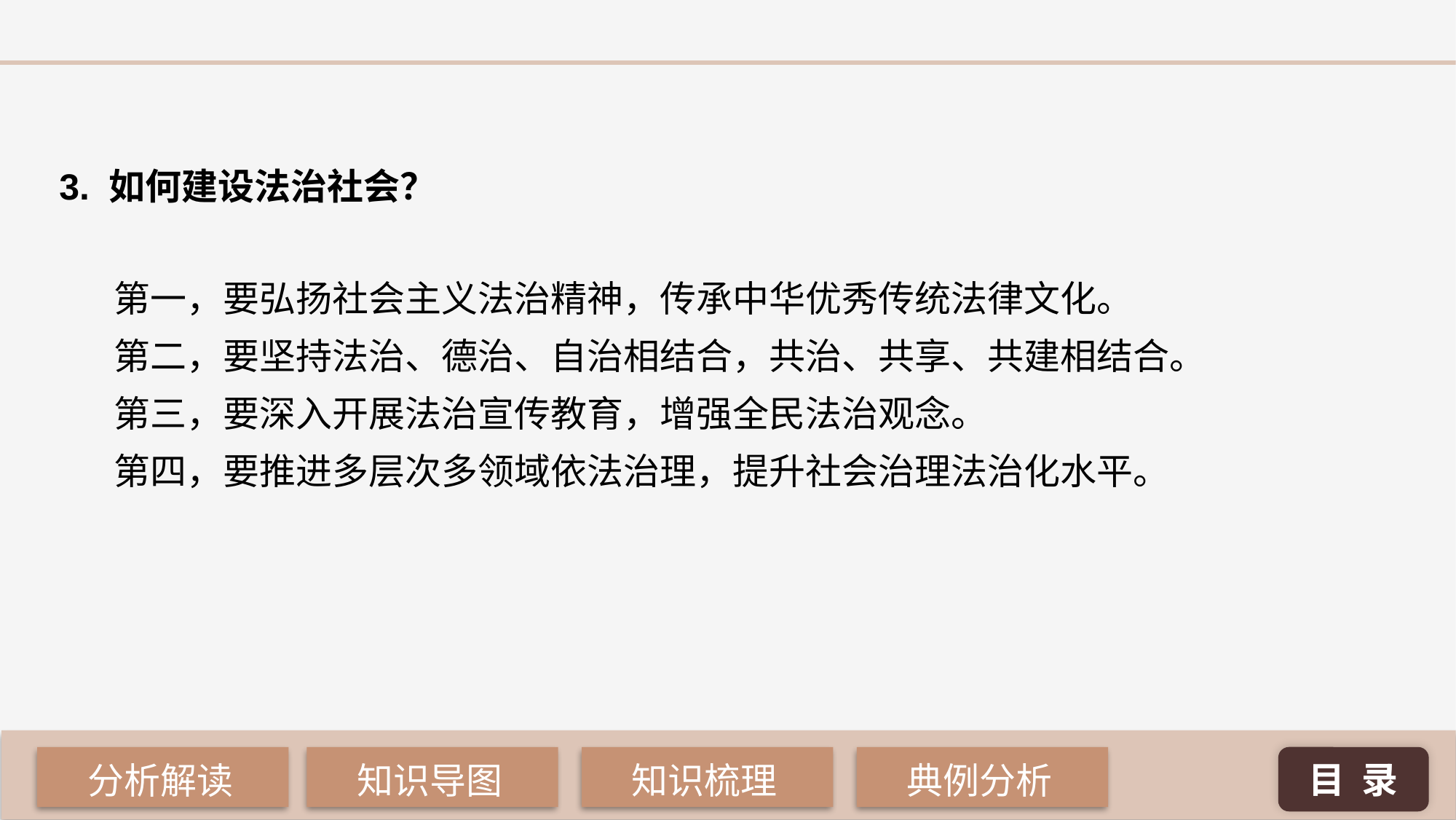

3. 如何建设法治社会？
第一，要弘扬社会主义法治精神，传承中华优秀传统法律文化。
第二，要坚持法治、德治、自治相结合，共治、共享、共建相结合。
第三，要深入开展法治宣传教育，增强全民法治观念。
第四，要推进多层次多领域依法治理，提升社会治理法治化水平。